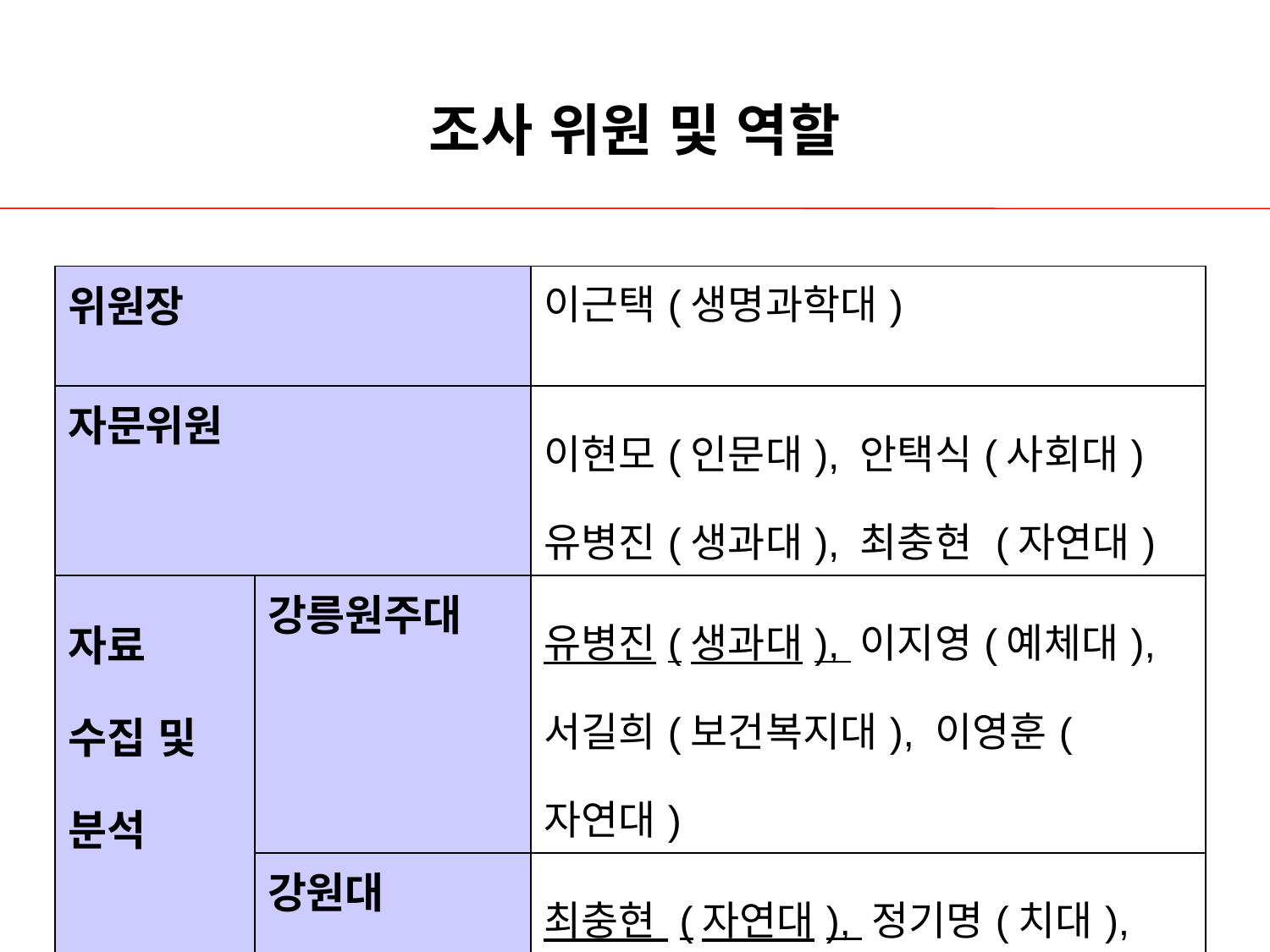

# 조사 위원 및 역할
| 위원장 |  | 이근택(생명과학대) |
| --- | --- | --- |
| 자문위원 |  | 이현모(인문대), 안택식(사회대) 유병진(생과대), 최충현 (자연대) |
| 자료 수집 및 분석 | 강릉원주대 | 유병진(생과대), 이지영(예체대), 서길희(보건복지대), 이영훈(자연대) |
|  | 강원대 | 최충현 (자연대), 정기명(치대), 이준동 (과기대), 염승호 (공대) |